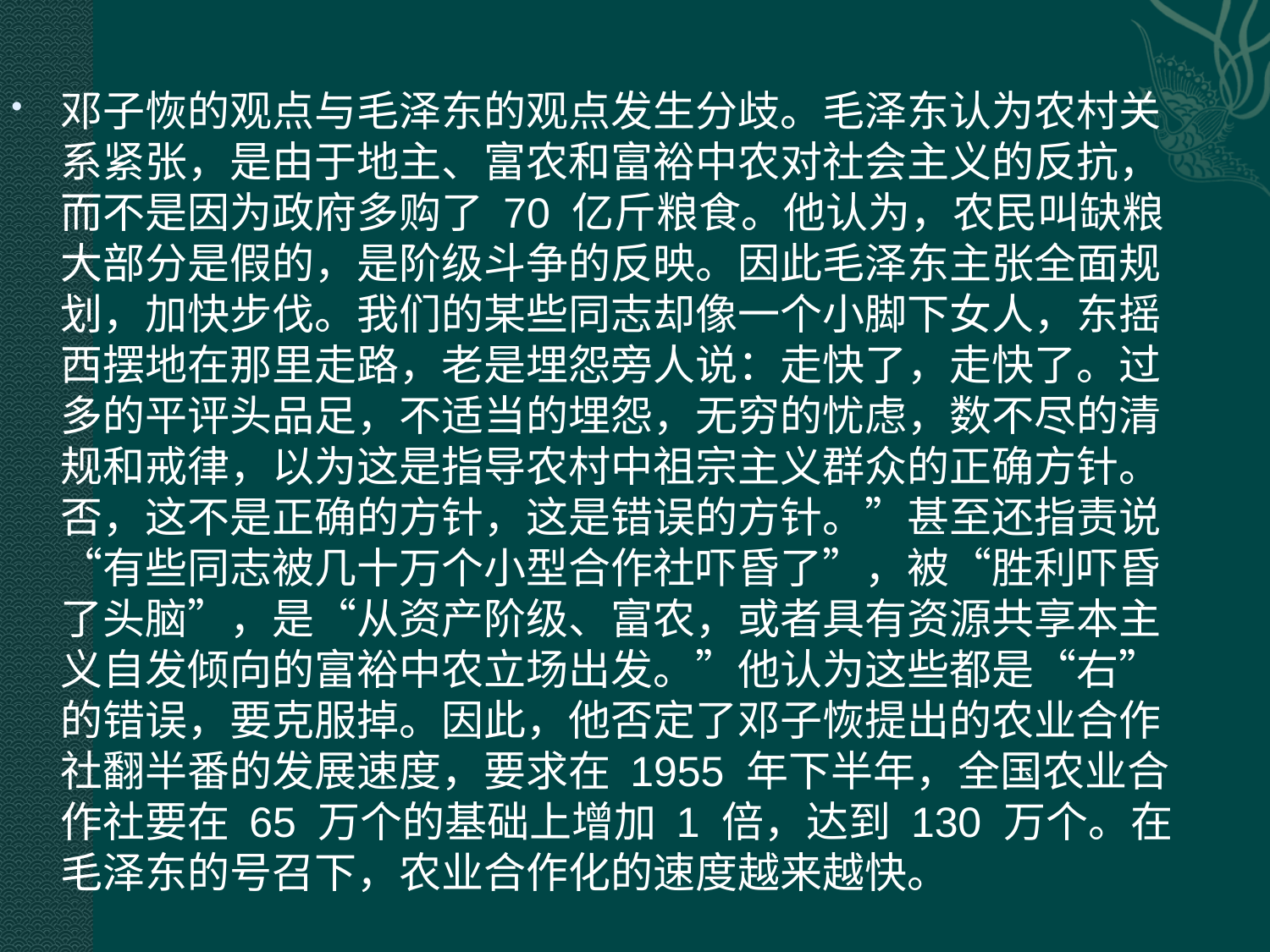

邓子恢的观点与毛泽东的观点发生分歧。毛泽东认为农村关系紧张，是由于地主、富农和富裕中农对社会主义的反抗，而不是因为政府多购了 70 亿斤粮食。他认为，农民叫缺粮大部分是假的，是阶级斗争的反映。因此毛泽东主张全面规划，加快步伐。我们的某些同志却像一个小脚下女人，东摇西摆地在那里走路，老是埋怨旁人说：走快了，走快了。过多的平评头品足，不适当的埋怨，无穷的忧虑，数不尽的清规和戒律，以为这是指导农村中祖宗主义群众的正确方针。否，这不是正确的方针，这是错误的方针。”甚至还指责说“有些同志被几十万个小型合作社吓昏了”，被“胜利吓昏了头脑”，是“从资产阶级、富农，或者具有资源共享本主义自发倾向的富裕中农立场出发。”他认为这些都是“右”的错误，要克服掉。因此，他否定了邓子恢提出的农业合作社翻半番的发展速度，要求在 1955 年下半年，全国农业合作社要在 65 万个的基础上增加 1 倍，达到 130 万个。在毛泽东的号召下，农业合作化的速度越来越快。